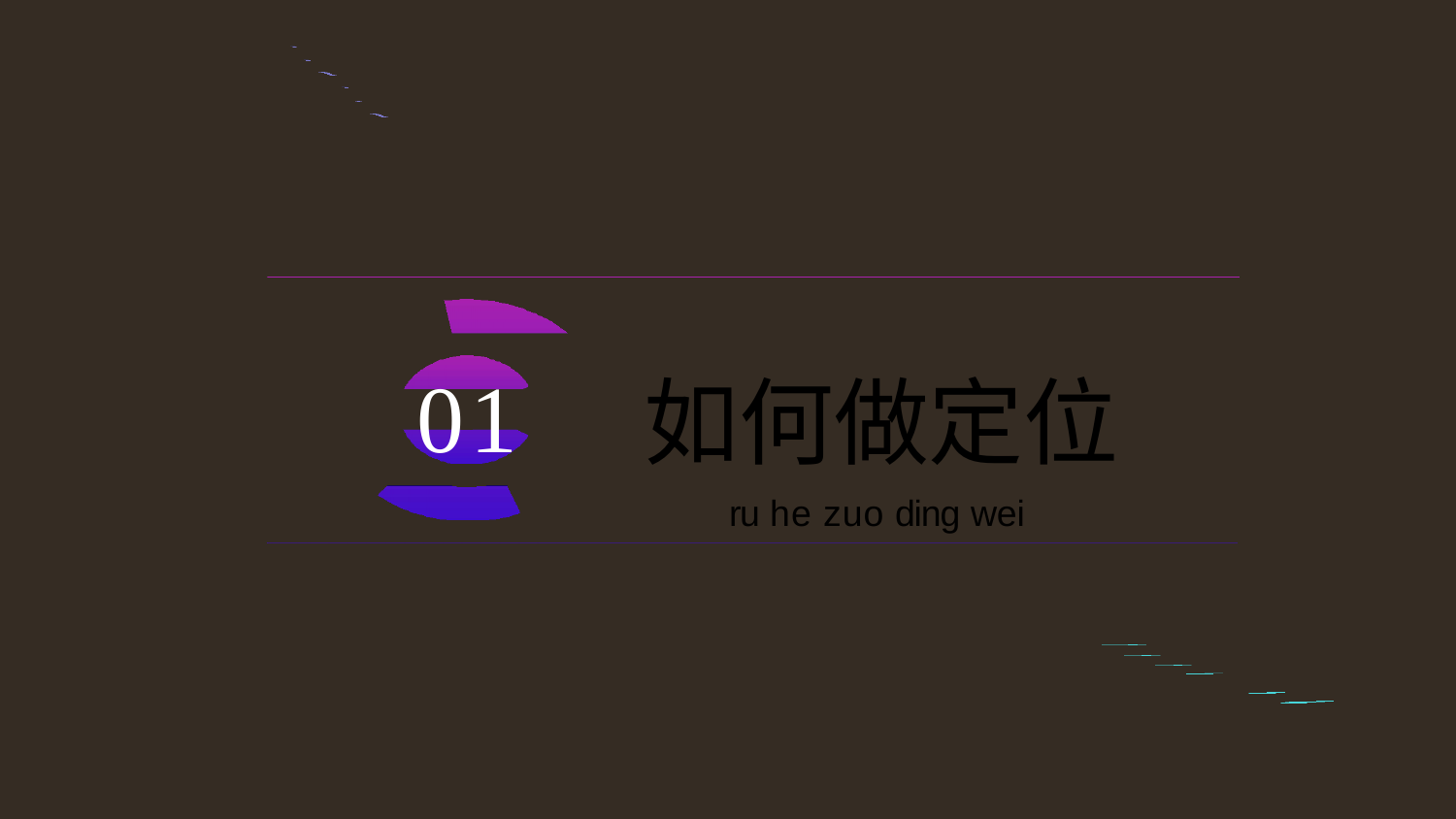

如何做定位
ru he zuo ding wei

01